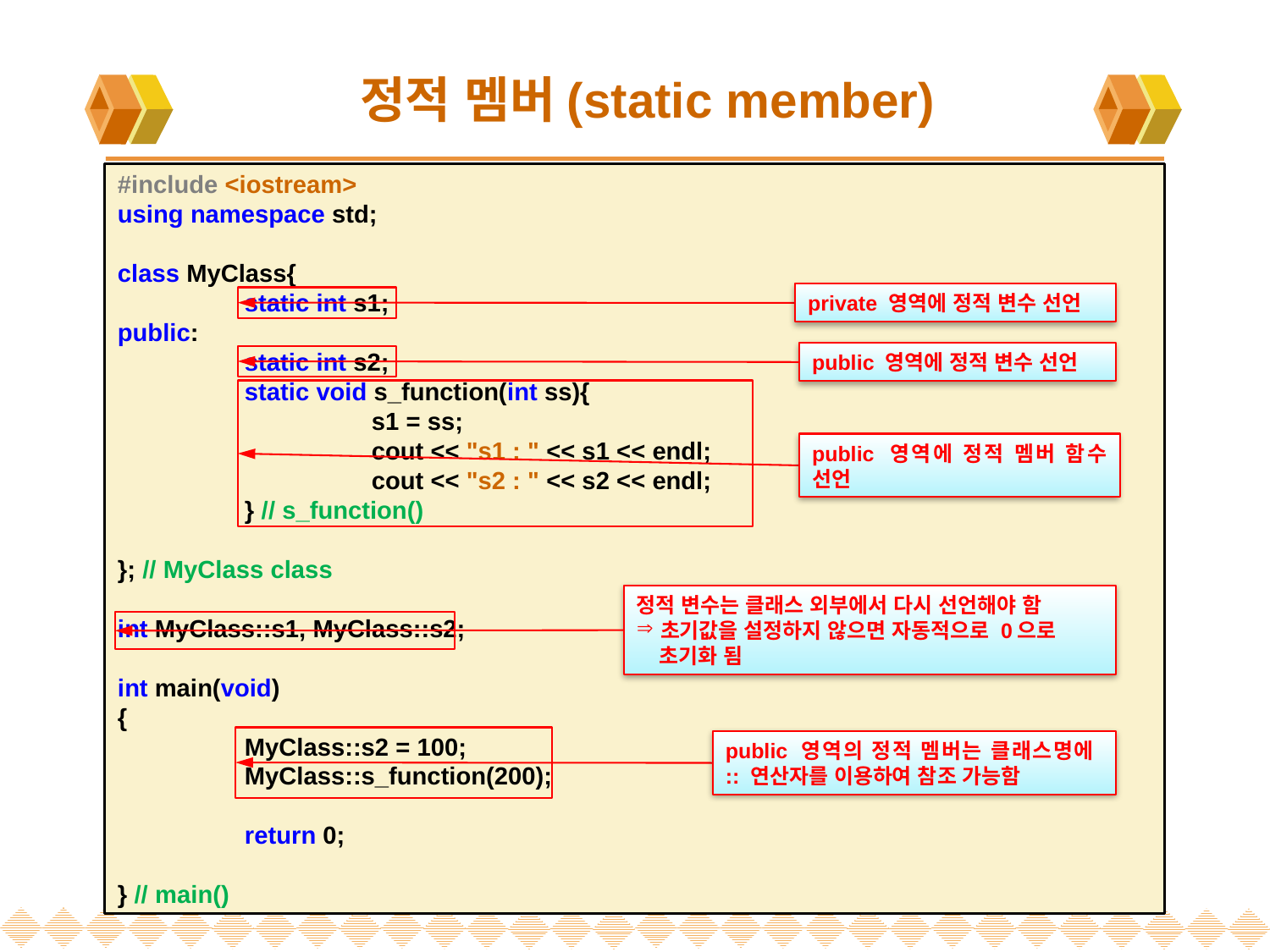

# 정적 멤버(static member)

#include <iostream>
using namespace std;

class MyClass{
	static int s1;
public:
	static int s2;
	static void s_function(int ss){
		s1 = ss;
		cout << "s1 : " << s1 << endl;
		cout << "s2 : " << s2 << endl;
	} // s_function()

}; // MyClass class

int MyClass::s1, MyClass::s2;

int main(void)
{
	MyClass::s2 = 100;
	MyClass::s_function(200);

	return 0;

} // main()
private 영역에 정적 변수 선언

public 영역에 정적 변수 선언

public 영역에 정적 멤버 함수 선언
정적 변수는 클래스 외부에서 다시 선언해야 함
초기값을 설정하지 않으면 자동적으로 0으로
   초기화 됨

public 영역의 정적 멤버는 클래스명에
:: 연산자를 이용하여 참조 가능함